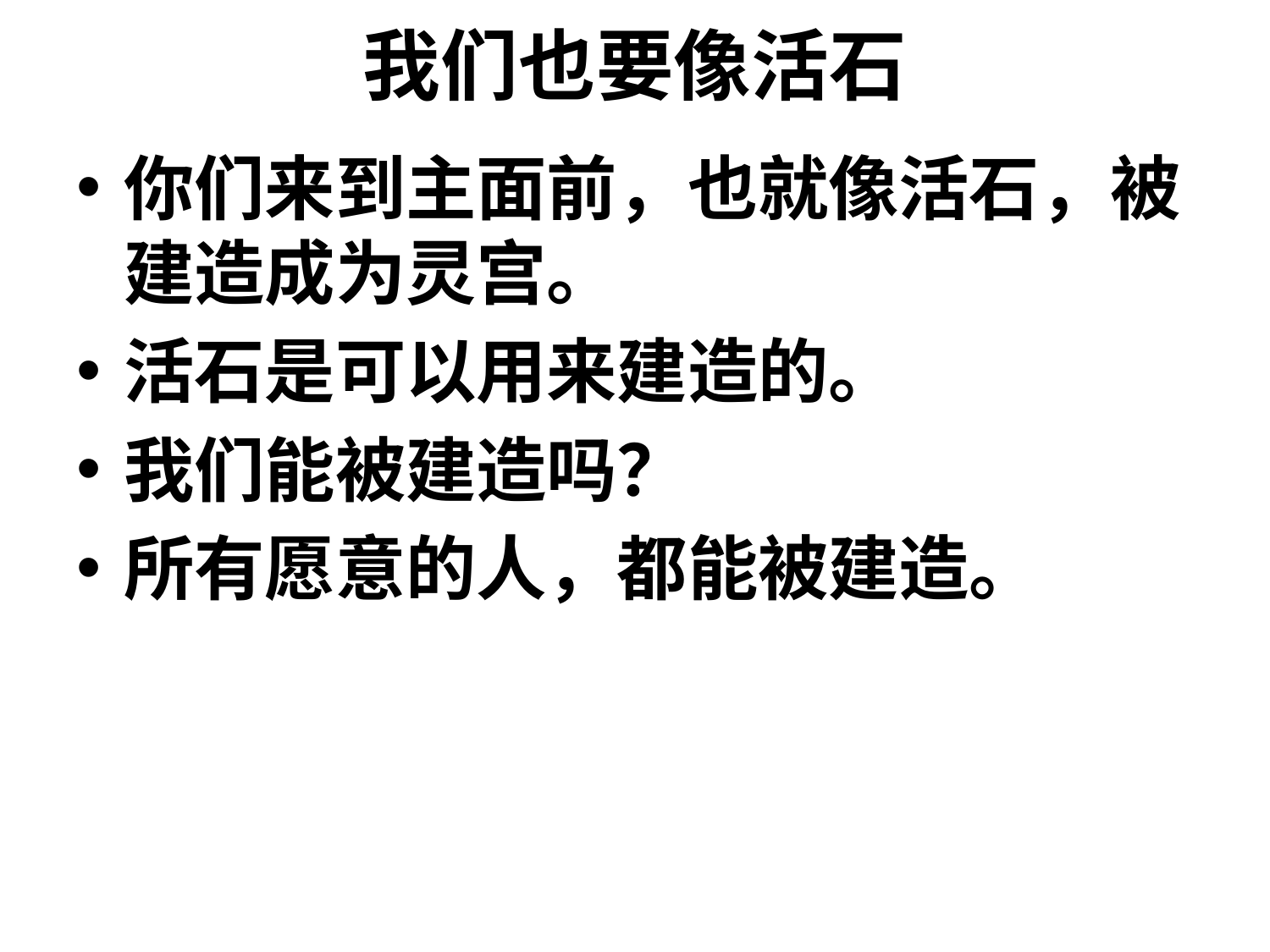

# 我们也要像活石
你们来到主面前，也就像活石，被建造成为灵宫。
活石是可以用来建造的。
我们能被建造吗？
所有愿意的人，都能被建造。